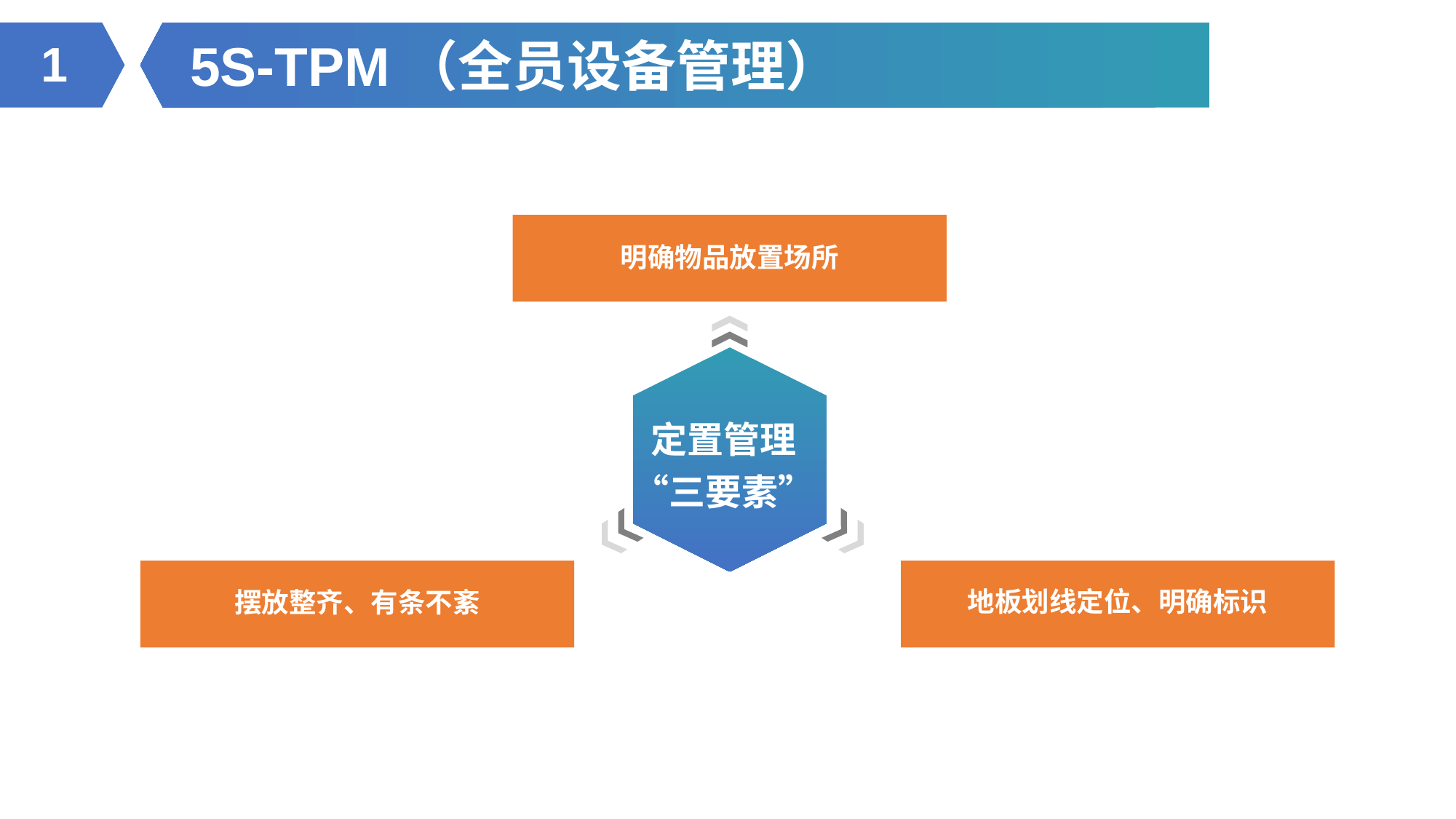

5S-TPM（全员设备管理）
1

明确物品放置场所

定置管理“三要素”

地板划线定位、明确标识
摆放整齐、有条不紊